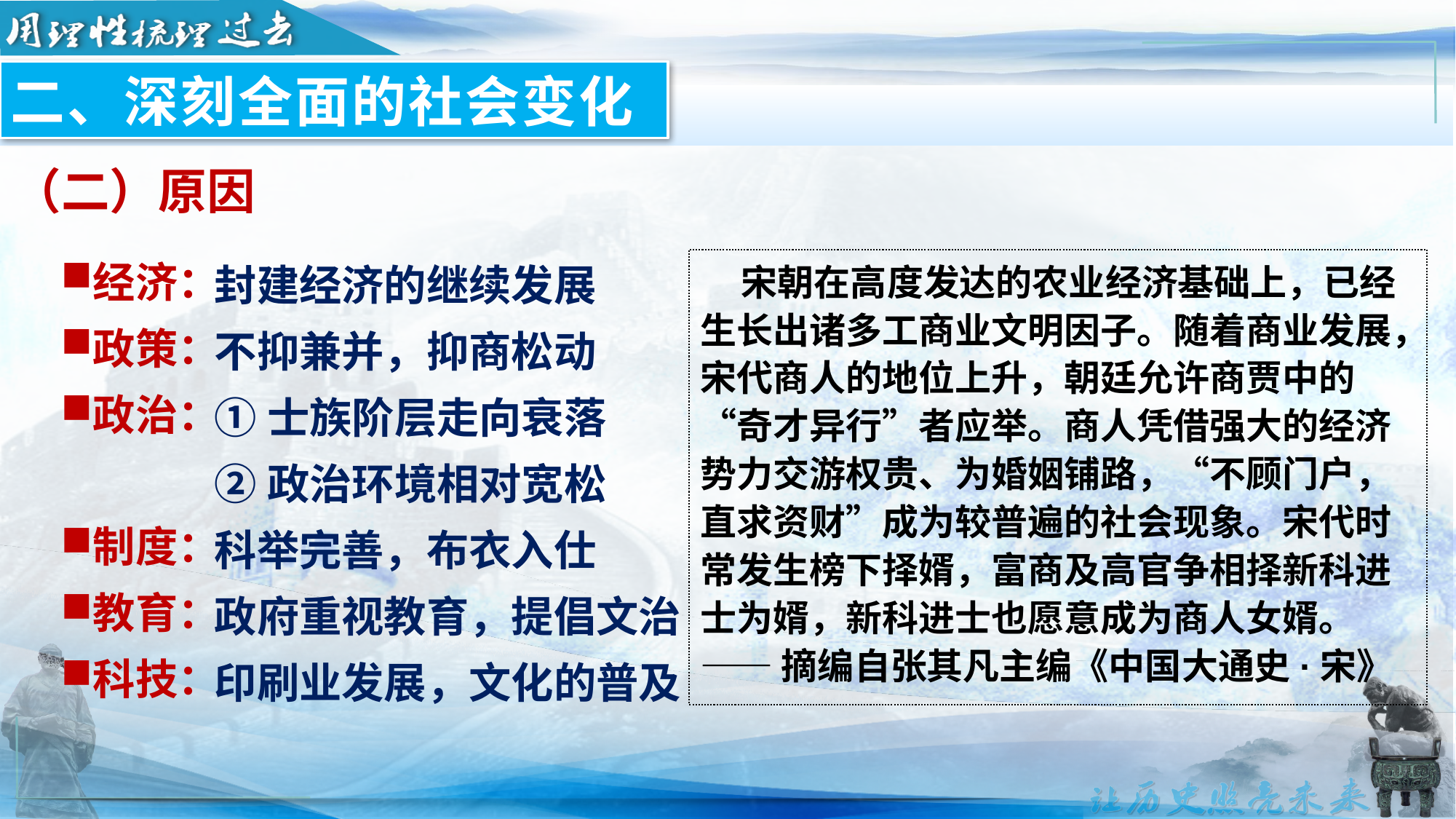

二、深刻全面的社会变化
（二）原因
经济：
政策：
政治：

制度：
教育：
科技：
封建经济的继续发展
不抑兼并，抑商松动
①士族阶层走向衰落
②政治环境相对宽松
科举完善，布衣入仕
政府重视教育，提倡文治
印刷业发展，文化的普及
    宋朝在高度发达的农业经济基础上，已经生长出诸多工商业文明因子。随着商业发展，宋代商人的地位上升，朝廷允许商贾中的“奇才异行”者应举。商人凭借强大的经济势力交游权贵、为婚姻铺路，“不顾门户，直求资财”成为较普遍的社会现象。宋代时常发生榜下择婿，富商及高官争相择新科进士为婿，新科进士也愿意成为商人女婿。
——摘编自张其凡主编《中国大通史·宋》